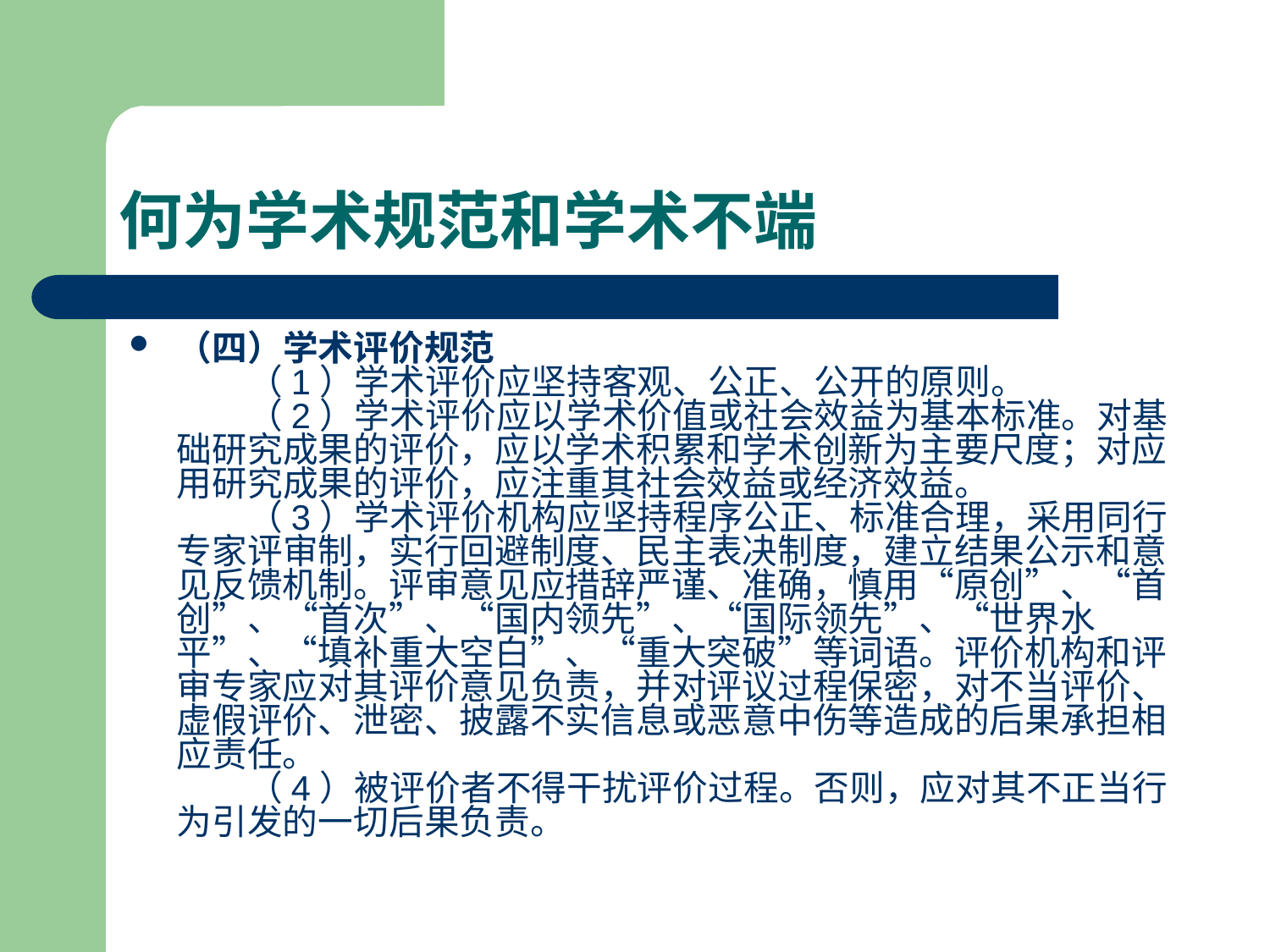

# 何为学术规范和学术不端
（四）学术评价规范　
　　（1）学术评价应坚持客观、公正、公开的原则。
　　（2）学术评价应以学术价值或社会效益为基本标准。对基础研究成果的评价，应以学术积累和学术创新为主要尺度；对应用研究成果的评价，应注重其社会效益或经济效益。
　　（3）学术评价机构应坚持程序公正、标准合理，采用同行专家评审制，实行回避制度、民主表决制度，建立结果公示和意见反馈机制。评审意见应措辞严谨、准确，慎用“原创”、“首创”、“首次”、“国内领先”、“国际领先”、“世界水平”、“填补重大空白”、“重大突破”等词语。评价机构和评审专家应对其评价意见负责，并对评议过程保密，对不当评价、虚假评价、泄密、披露不实信息或恶意中伤等造成的后果承担相应责任。　
　　（4）被评价者不得干扰评价过程。否则，应对其不正当行为引发的一切后果负责。